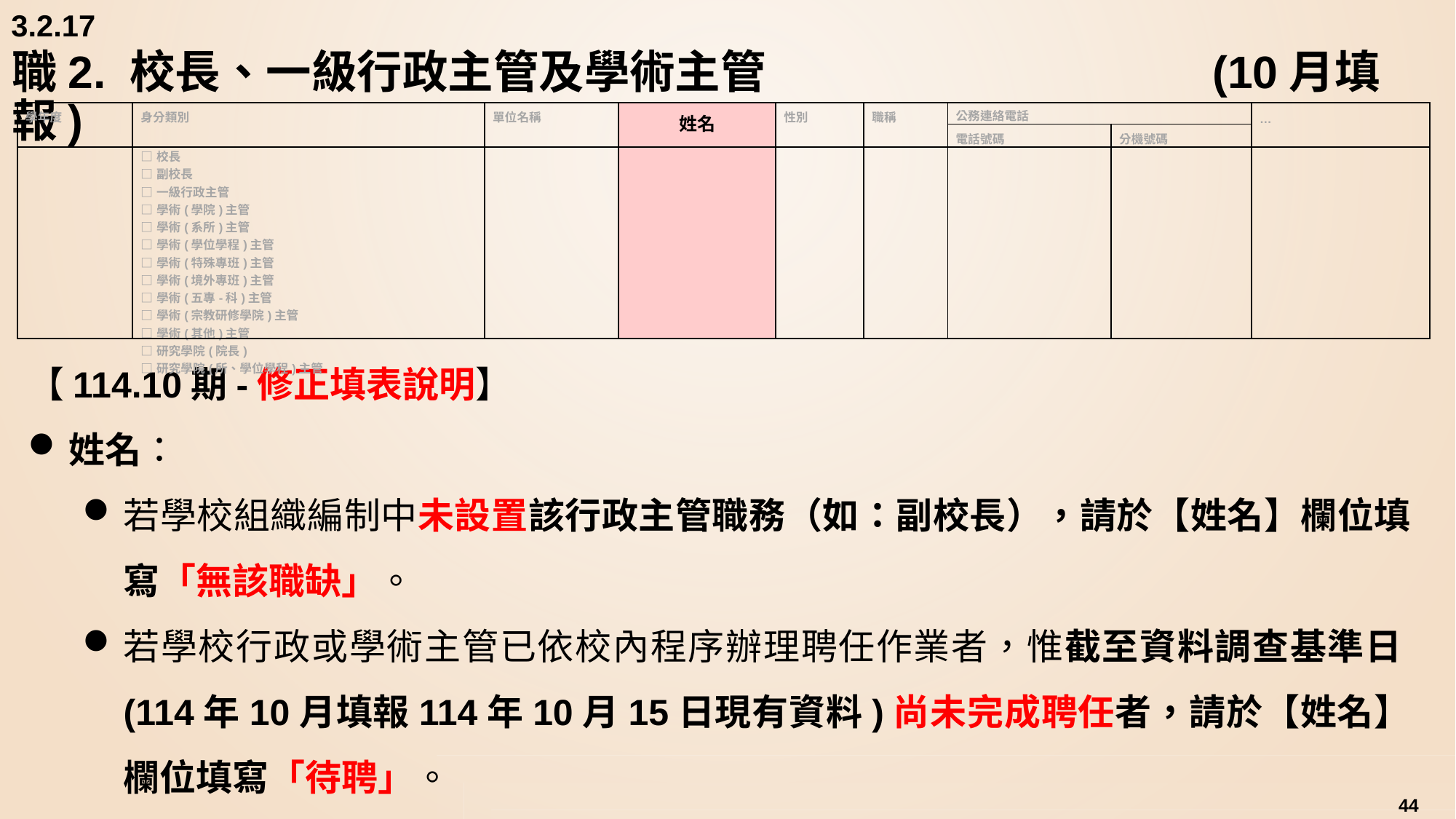

3.2.17
# 職2. 校長、一級行政主管及學術主管	  				(10月填報)
| 學年度 | 身分類別 | 單位名稱 | 姓名 | 性別 | 職稱 | 公務連絡電話 |  | … |
| --- | --- | --- | --- | --- | --- | --- | --- | --- |
|  |  |  |  |  |  | 電話號碼 | 分機號碼 |  |
|  | □校長 □副校長 □一級行政主管 □學術(學院)主管 □學術(系所)主管 □學術(學位學程)主管 □學術(特殊專班)主管 □學術(境外專班)主管 □學術(五專-科)主管 □學術(宗教研修學院)主管 □學術(其他)主管 □研究學院(院長) □研究學院(所、學位學程)主管 |  |  |  |  |  |  |  |
【114.10期-修正填表說明】
姓名：
若學校組織編制中未設置該行政主管職務（如：副校長），請於【姓名】欄位填寫「無該職缺」。
若學校行政或學術主管已依校內程序辦理聘任作業者，惟截至資料調查基準日(114年10月填報114年10月15日現有資料)尚未完成聘任者，請於【姓名】欄位填寫「待聘」。